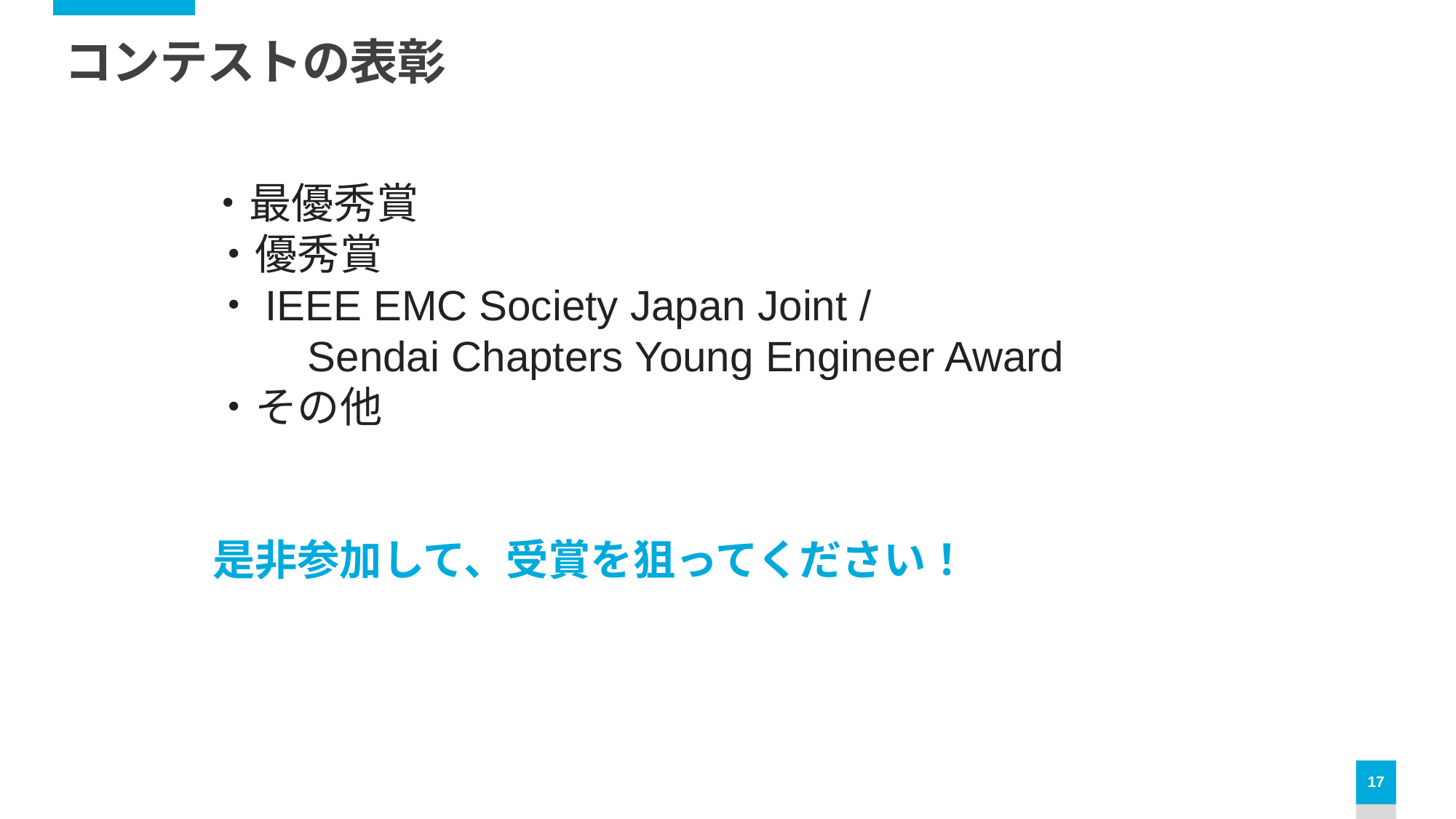

# コンテストの表彰

　・最優秀賞
　・優秀賞
　・IEEE EMC Society Japan Joint /
　　　Sendai Chapters Young Engineer Award
　・その他

　是非参加して、受賞を狙ってください！